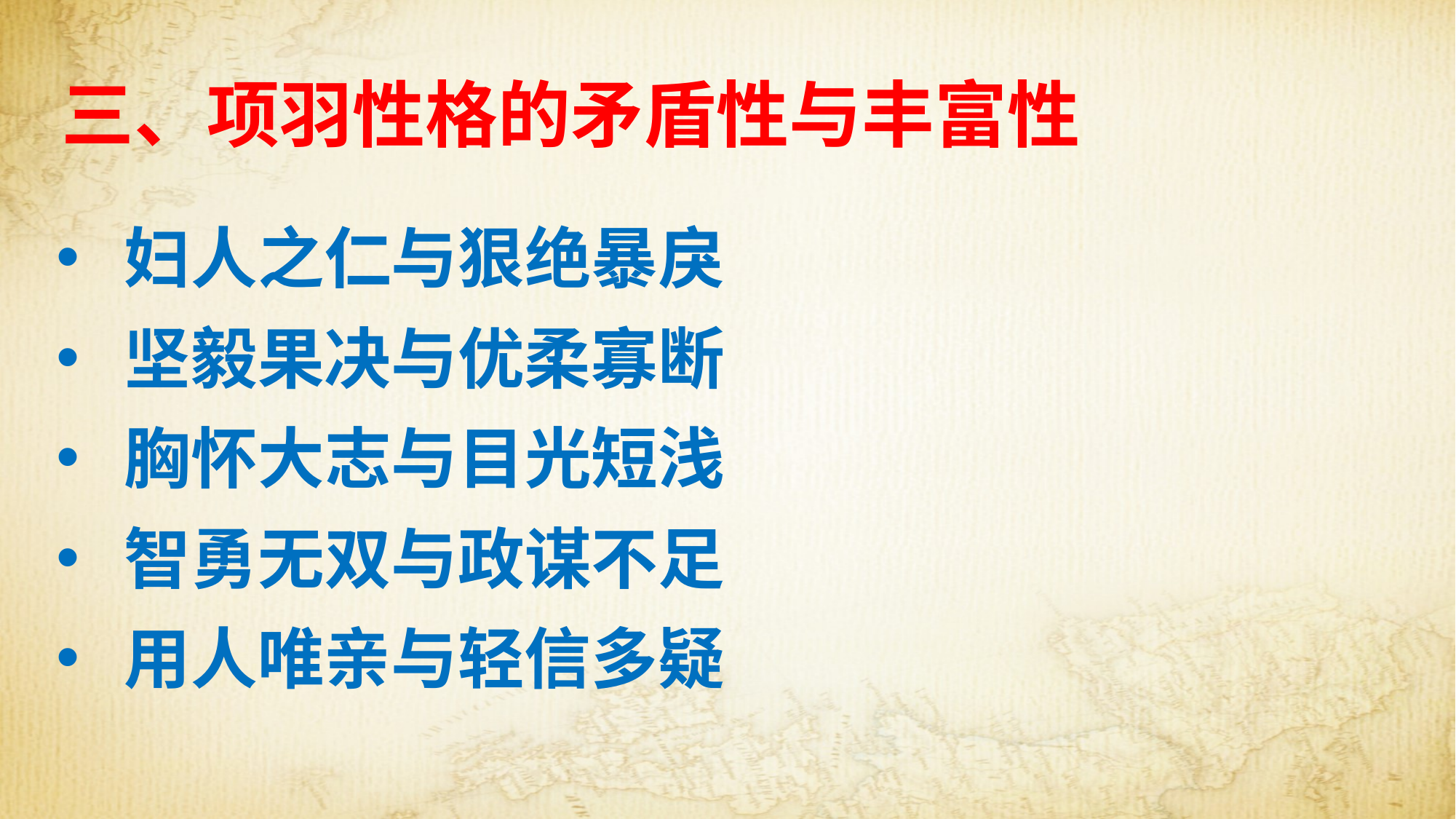

三、项羽性格的矛盾性与丰富性

妇人之仁与狠绝暴戾
坚毅果决与优柔寡断
胸怀大志与目光短浅
智勇无双与政谋不足
用人唯亲与轻信多疑